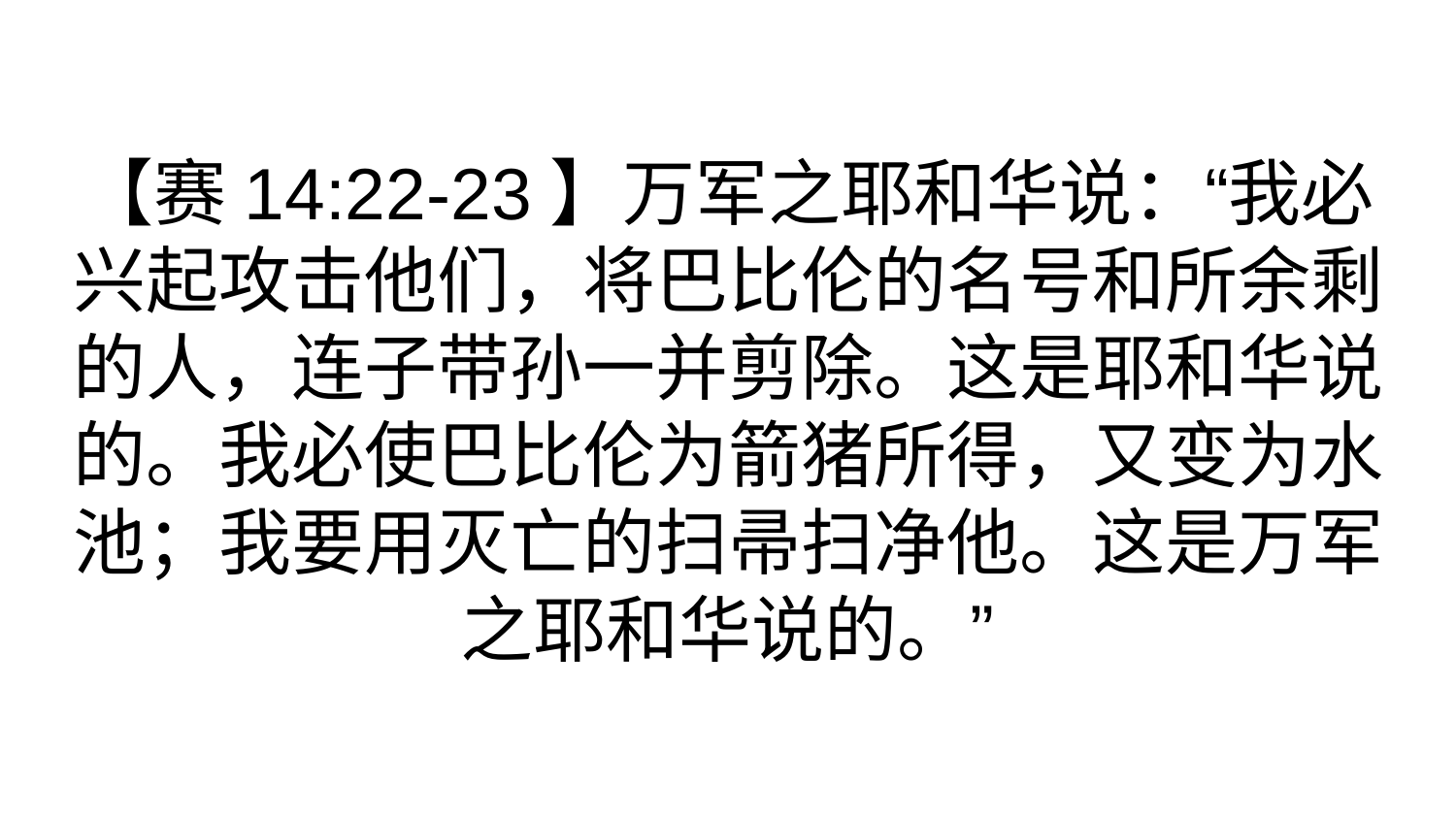

# 【赛14:22-23】万军之耶和华说：“我必兴起攻击他们，将巴比伦的名号和所余剩的人，连子带孙一并剪除。这是耶和华说的。我必使巴比伦为箭猪所得，又变为水池；我要用灭亡的扫帚扫净他。这是万军之耶和华说的。”